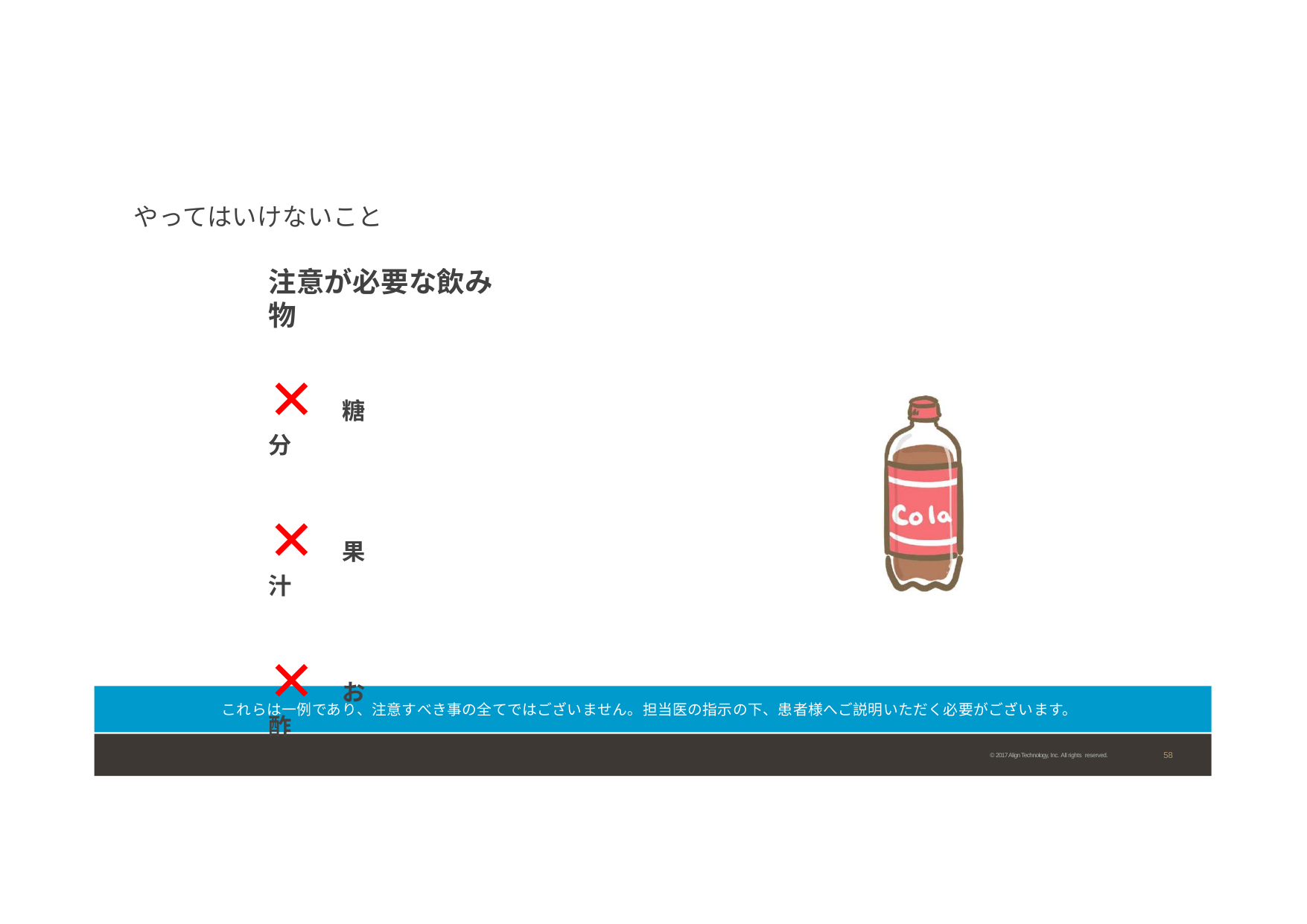

やってはいけないこと
# 注意が必要な飲み物
✕糖分
✕果汁
✕お酢

これらは一例であり、注意すべき事の全てではございません。担当医の指示の下、患者様へご説明いただく必要がございます。
58
© 2017 Align Technology, Inc. All rights reserved.